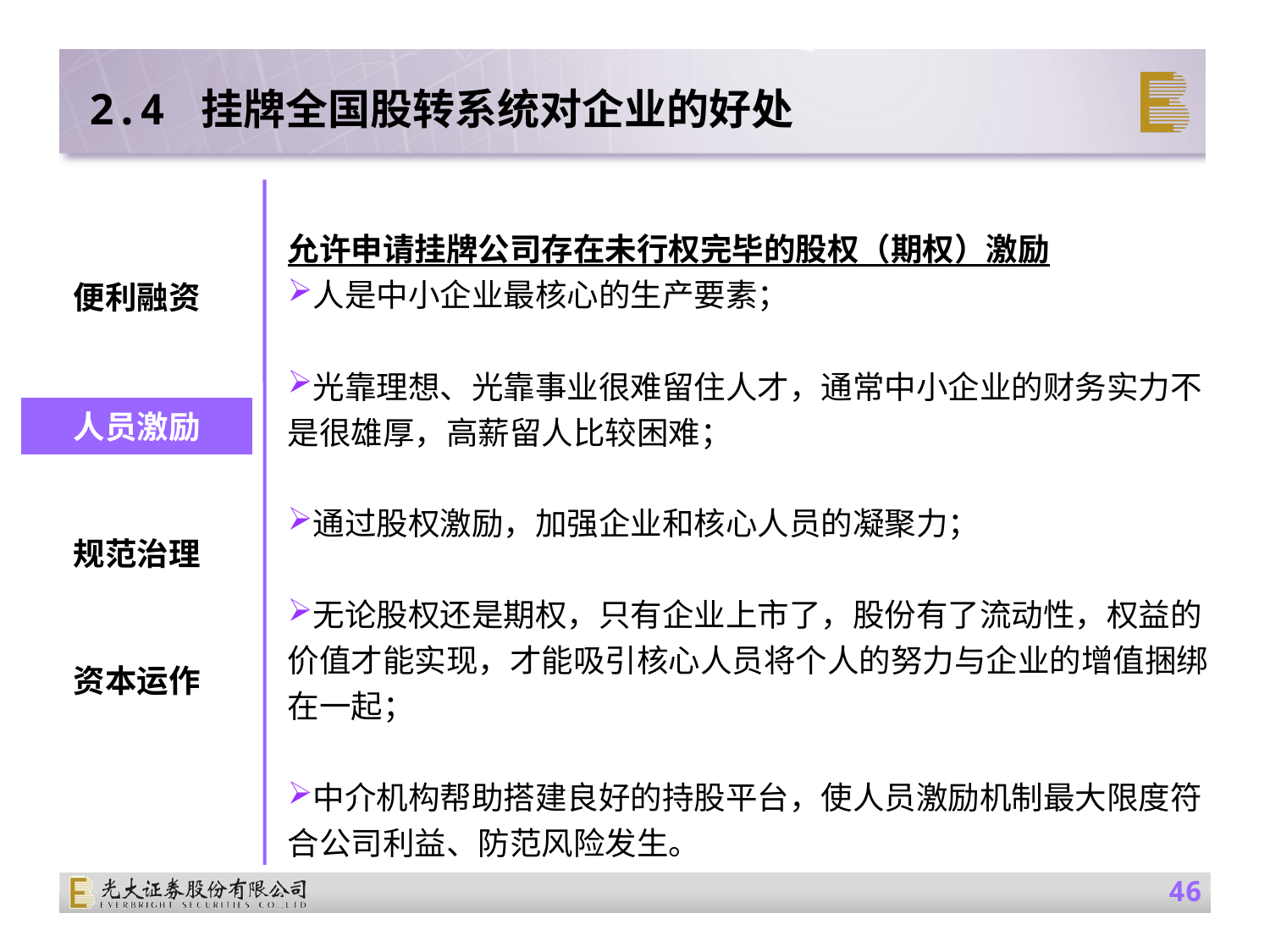

2.4 挂牌全国股转系统对企业的好处

允许申请挂牌公司存在未行权完毕的股权（期权）激励
人是中小企业最核心的生产要素；

光靠理想、光靠事业很难留住人才，通常中小企业的财务实力不是很雄厚，高薪留人比较困难；

通过股权激励，加强企业和核心人员的凝聚力；

无论股权还是期权，只有企业上市了，股份有了流动性，权益的价值才能实现，才能吸引核心人员将个人的努力与企业的增值捆绑在一起；

中介机构帮助搭建良好的持股平台，使人员激励机制最大限度符合公司利益、防范风险发生。
便利融资
人员激励
规范治理
资本运作
46